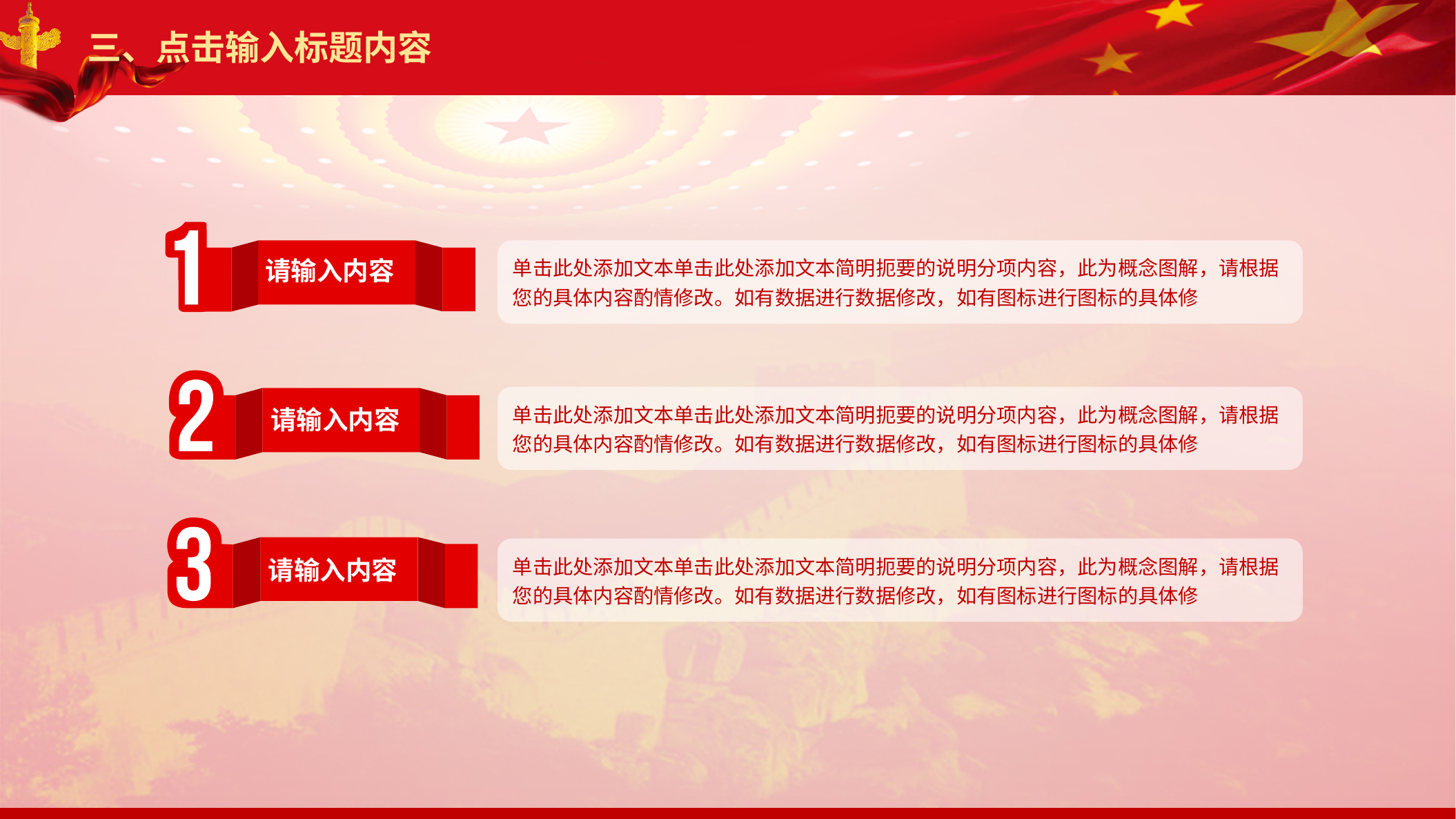

三、点击输入标题内容

请输入内容

单击此处添加文本单击此处添加文本简明扼要的说明分项内容，此为概念图解，请根据您的具体内容酌情修改。如有数据进行数据修改，如有图标进行图标的具体修

请输入内容

单击此处添加文本单击此处添加文本简明扼要的说明分项内容，此为概念图解，请根据您的具体内容酌情修改。如有数据进行数据修改，如有图标进行图标的具体修

请输入内容

单击此处添加文本单击此处添加文本简明扼要的说明分项内容，此为概念图解，请根据您的具体内容酌情修改。如有数据进行数据修改，如有图标进行图标的具体修